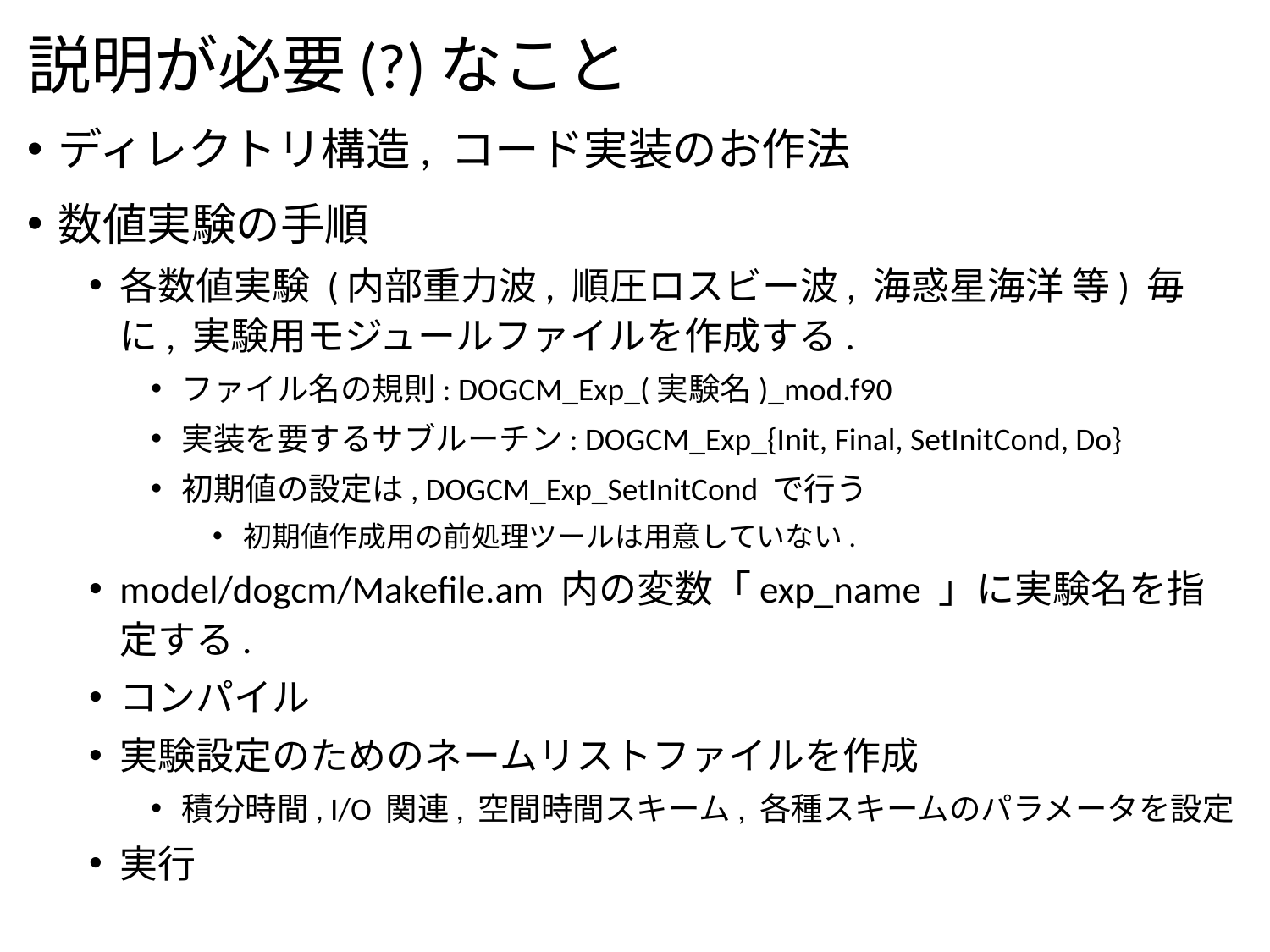

# 説明が必要(?)なこと
ディレクトリ構造, コード実装のお作法
数値実験の手順
各数値実験 (内部重力波, 順圧ロスビー波, 海惑星海洋 等) 毎に, 実験用モジュールファイルを作成する.
ファイル名の規則: DOGCM_Exp_(実験名)_mod.f90
実装を要するサブルーチン: DOGCM_Exp_{Init, Final, SetInitCond, Do}
初期値の設定は, DOGCM_Exp_SetInitCond で行う
初期値作成用の前処理ツールは用意していない.
model/dogcm/Makefile.am 内の変数「exp_name 」に実験名を指定する.
コンパイル
実験設定のためのネームリストファイルを作成
積分時間, I/O 関連, 空間時間スキーム, 各種スキームのパラメータを設定
実行